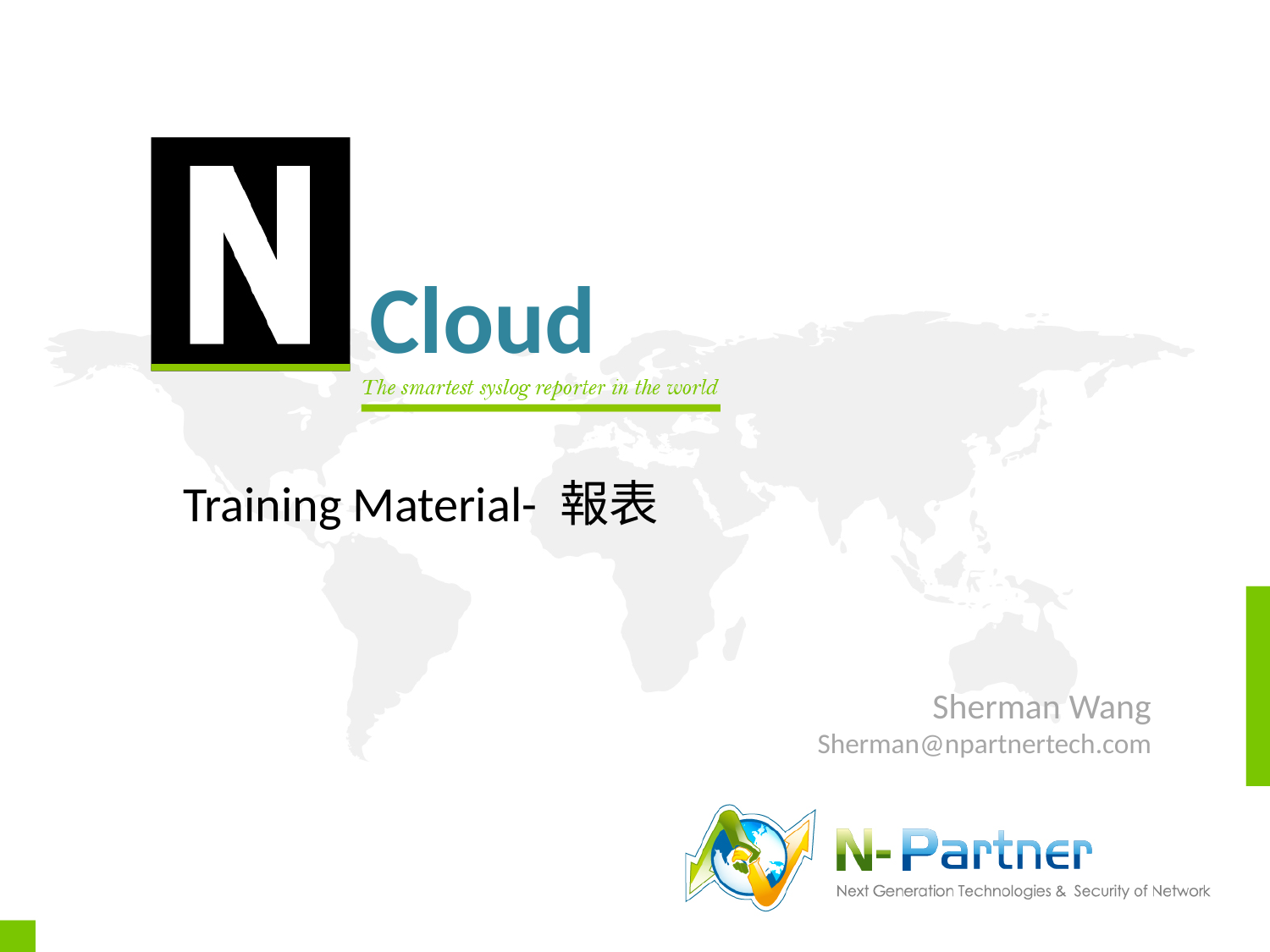

Cloud

Training Material- 報表
Sherman Wang
Sherman@npartnertech.com